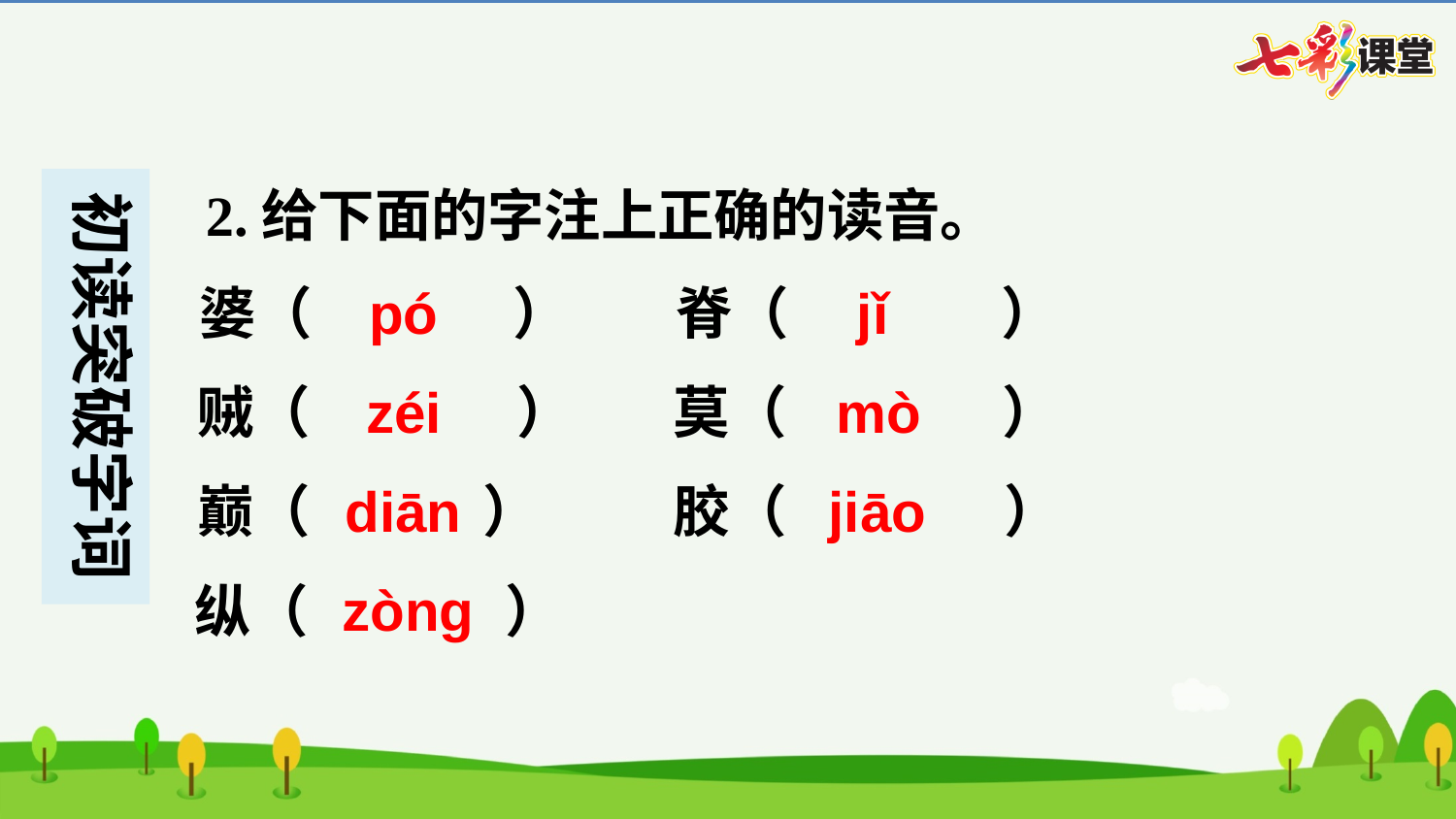

2.给下面的字注上正确的读音。
pó
jǐ
婆（　pó　）	脊（　jǐ　   ）
zéi
mò
贼（　zéi　）	莫（　mò　）
diān
jiāo
巅（ iān　）	胶（　jiāo   ）
zòng
纵（zòng　）